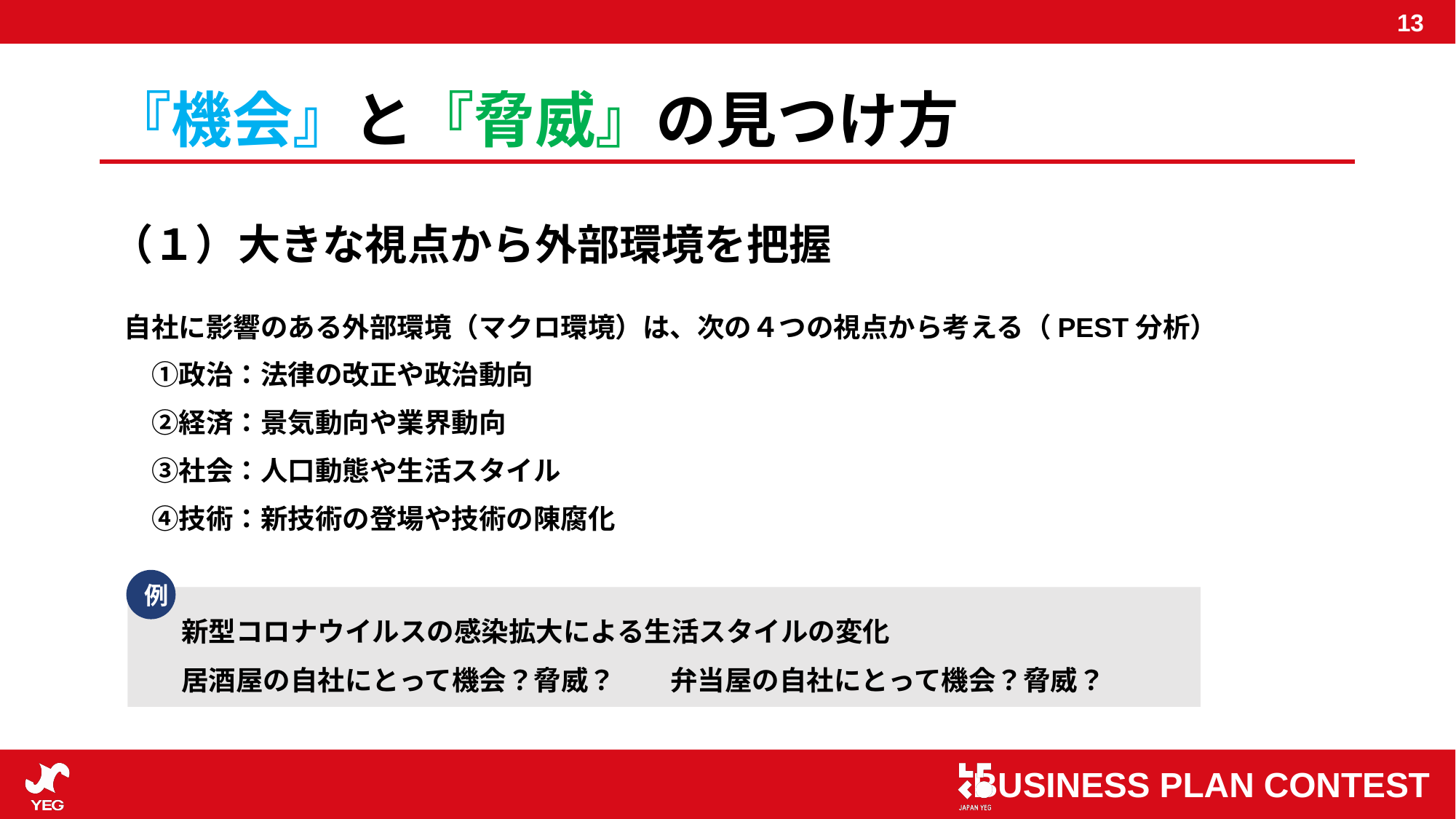

# 『機会』と『脅威』の見つけ方
（１）大きな視点から外部環境を把握
自社に影響のある外部環境（マクロ環境）は、次の４つの視点から考える（PEST分析）
　①政治：法律の改正や政治動向
　②経済：景気動向や業界動向
　③社会：人口動態や生活スタイル
　④技術：新技術の登場や技術の陳腐化
例
新型コロナウイルスの感染拡大による生活スタイルの変化
居酒屋の自社にとって機会？脅威？　　弁当屋の自社にとって機会？脅威？